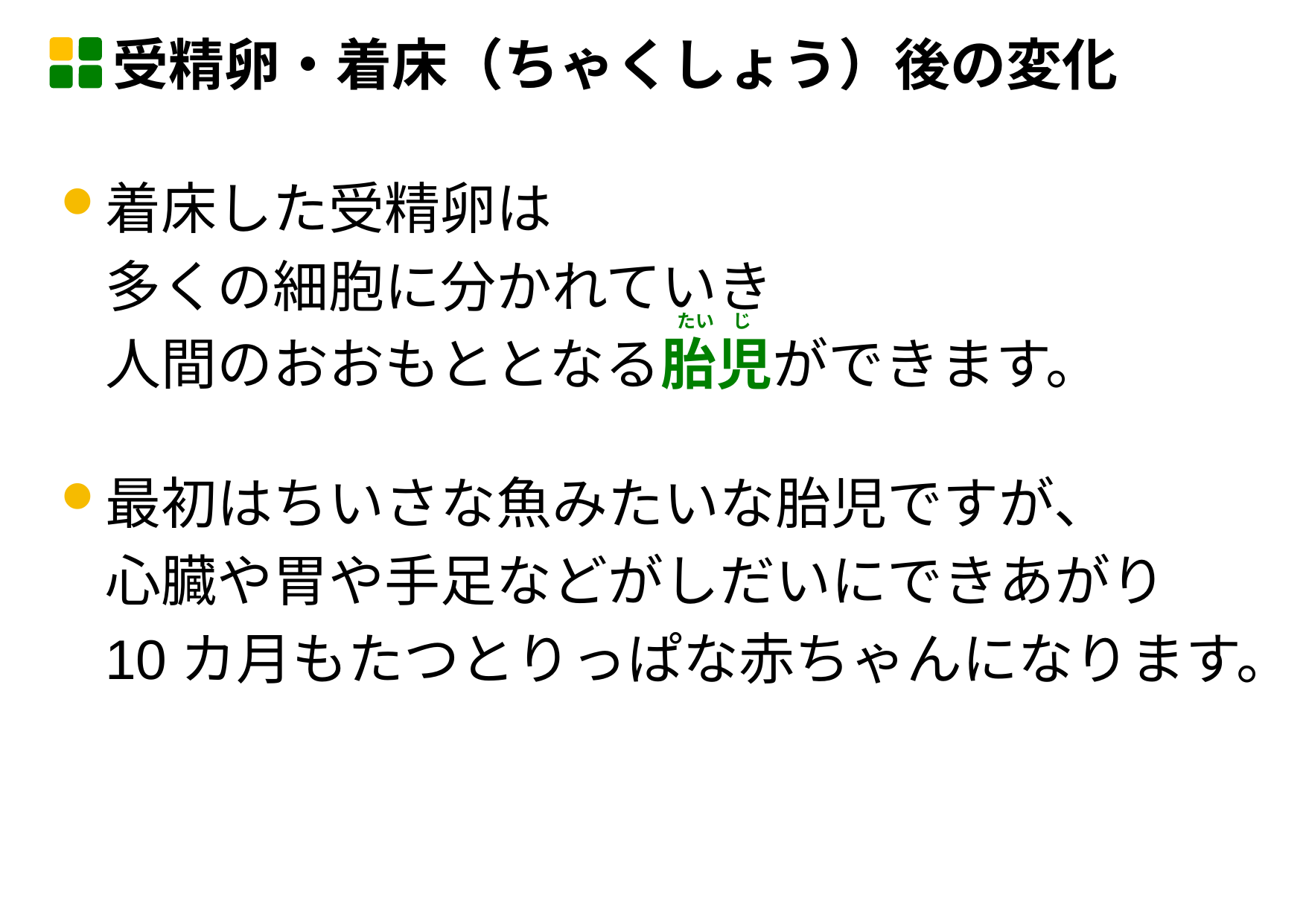

受精卵・着床（ちゃくしょう）後の変化

着床した受精卵は
多くの細胞に分かれていき
人間のおおもととなる胎児ができます。
最初はちいさな魚みたいな胎児ですが、
心臓や胃や手足などがしだいにできあがり
10カ月もたつとりっぱな赤ちゃんになります。
たい　じ